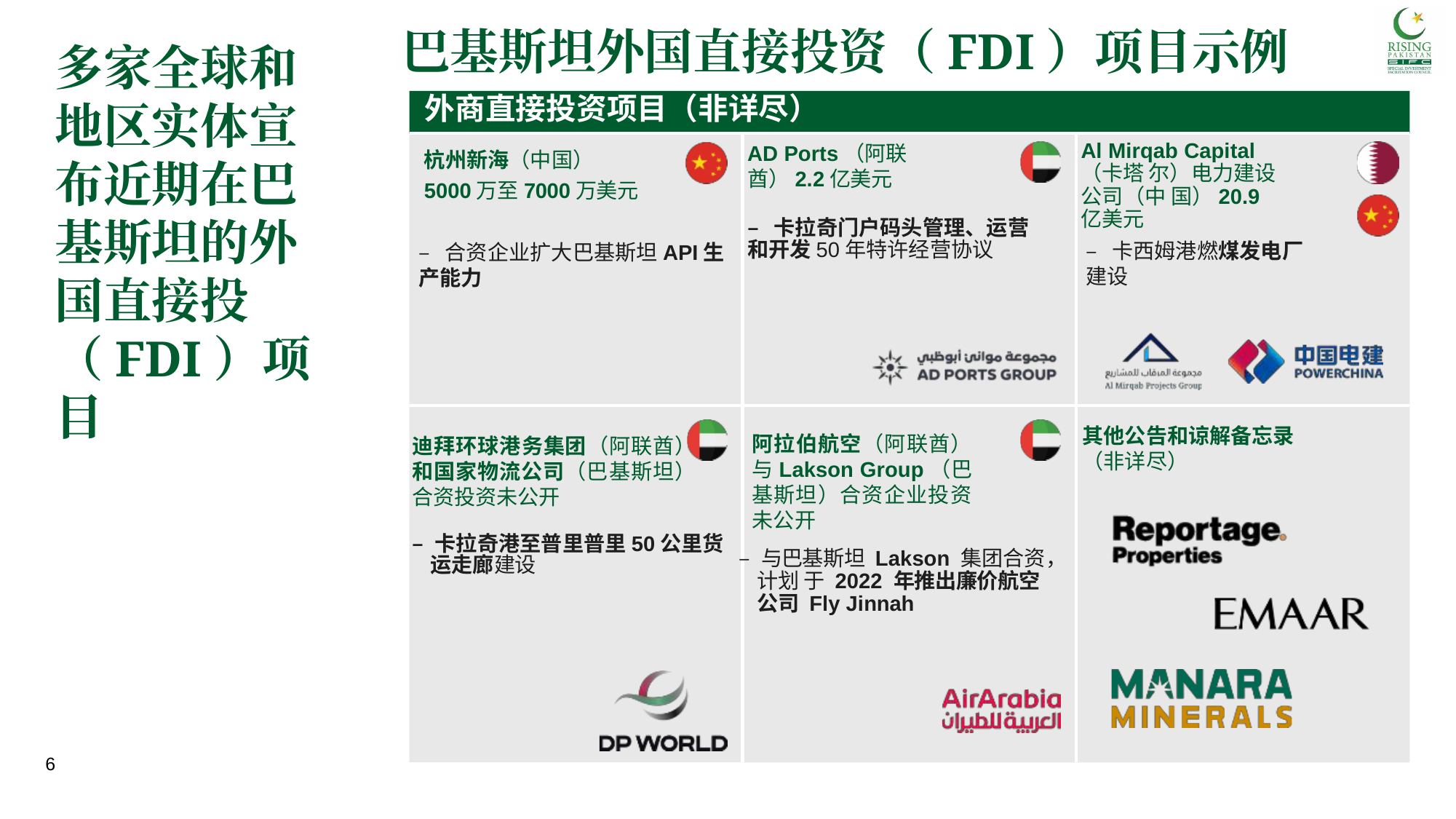

巴基斯坦外国直接投资（FDI）项目示例
多家全球和地区实体宣布近期在巴基斯坦的外国直接投（FDI）项目
外商直接投资项目（非详尽）

Al Mirqab Capital（卡塔 尔）电力建设公司（中 国）20.9亿美元

AD Ports（阿联 酋）2.2亿美元

杭州新海（中国）
5000万至7000万美元

–  合资企业扩大巴基斯坦API生产能力

–  卡拉奇门户码头管理、运营和开发50年特许经营协议
–  卡西姆港燃煤发电厂建设

其他公告和谅解备忘录
（非详尽）
阿拉伯航空（阿联酋）与Lakson Group（巴基斯坦）合资企业投资未公开
迪拜环球港务集团（阿联酋）和国家物流公司（巴基斯坦）合资投资未公开

– 卡拉奇港至普里普里50公里货运走廊建设

– 与巴基斯坦 Lakson 集团合资，计划 于 2022 年推出廉价航空公司 Fly Jinnah

6